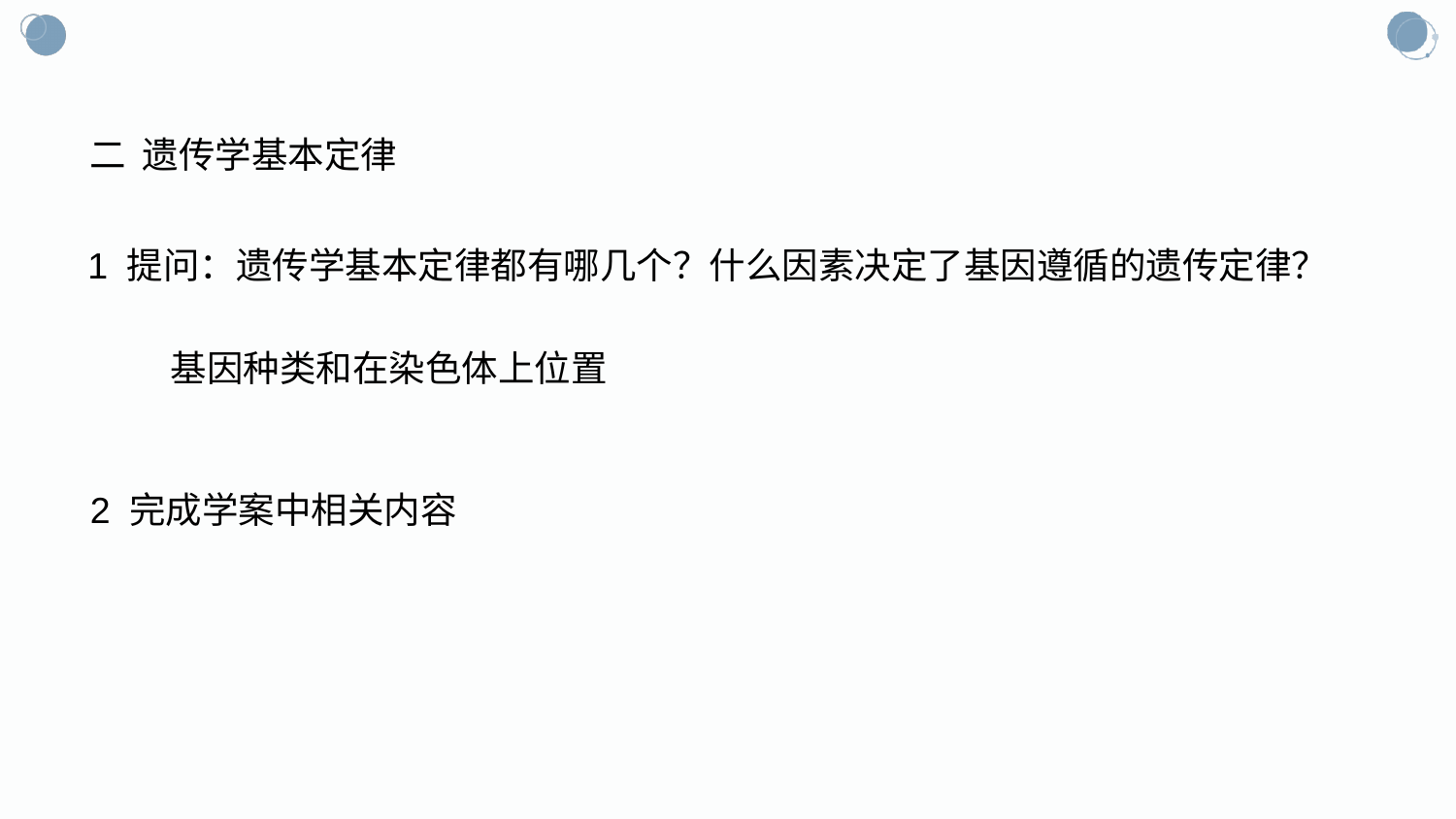

二  遗传学基本定律
1 提问：遗传学基本定律都有哪几个？什么因素决定了基因遵循的遗传定律？
基因种类和在染色体上位置
2 完成学案中相关内容